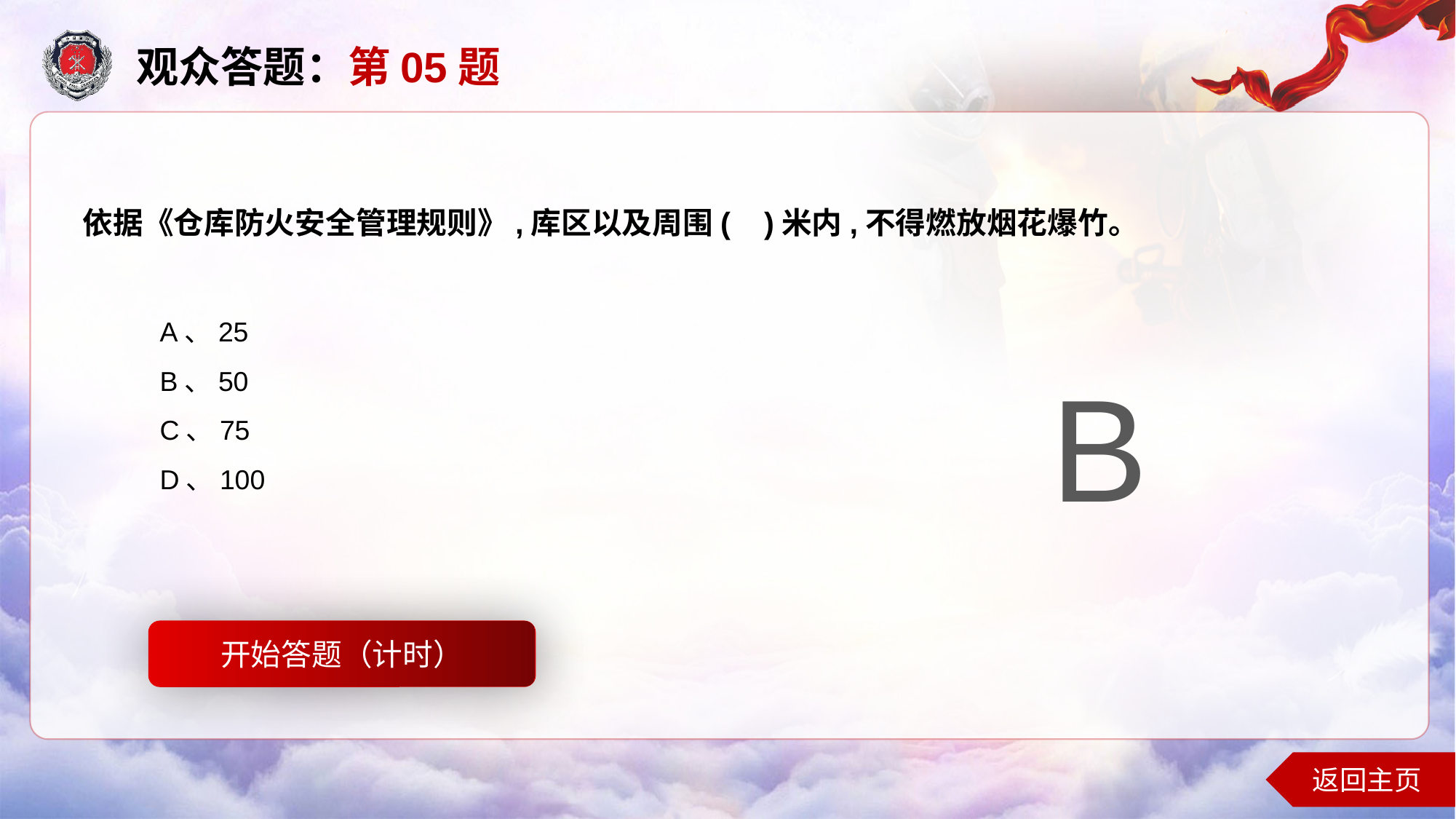

观众答题：第05题
依据《仓库防火安全管理规则》,库区以及周围(    )米内,不得燃放烟花爆竹。
A、25
B、50
C、75
D、100
B
开始答题（计时）
开始答题
返回主页